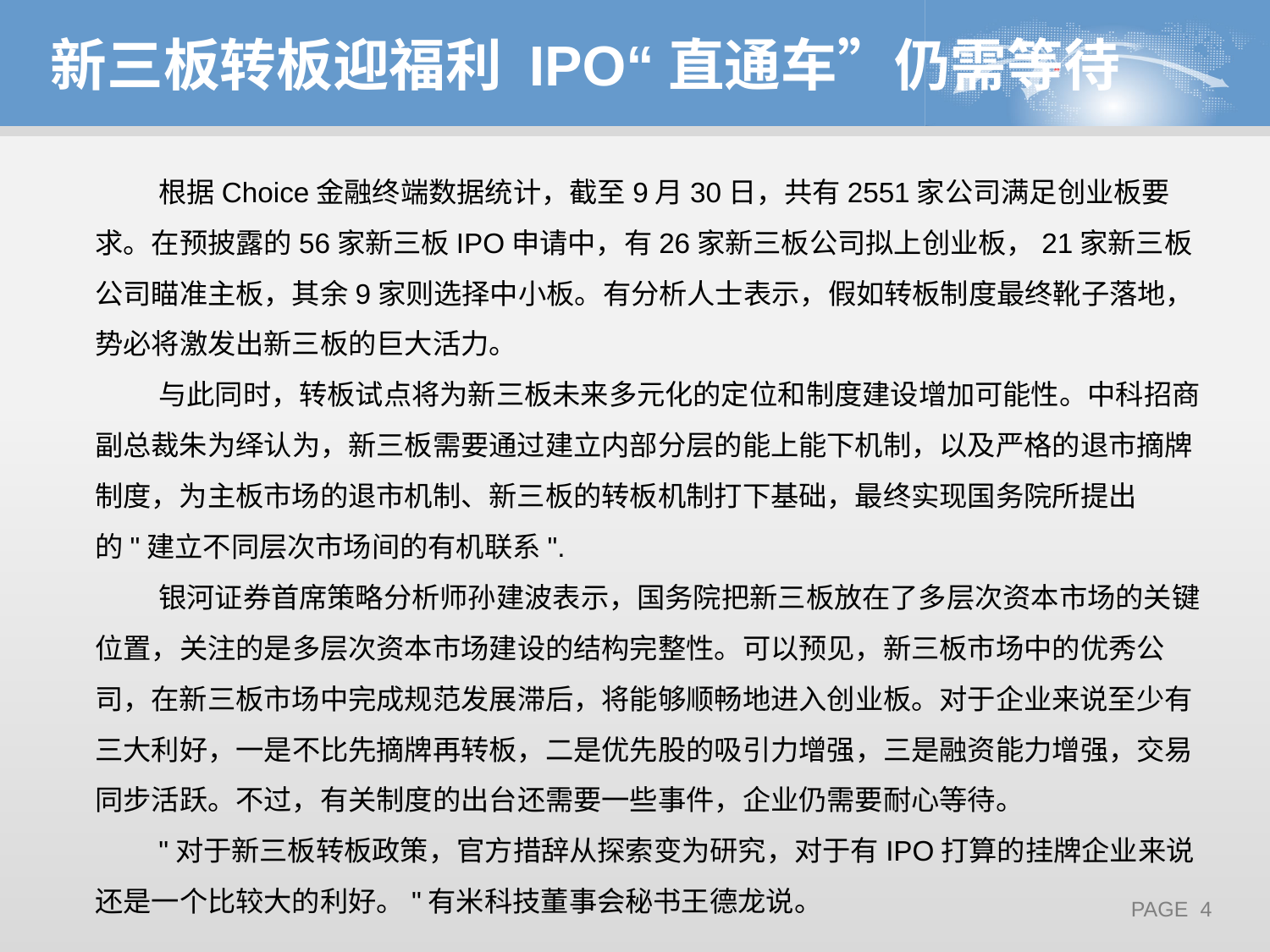

新三板转板迎福利 IPO“直通车”仍需等待
根据Choice金融终端数据统计，截至9月30日，共有2551家公司满足创业板要求。在预披露的56家新三板IPO申请中，有26家新三板公司拟上创业板，21家新三板公司瞄准主板，其余9家则选择中小板。有分析人士表示，假如转板制度最终靴子落地，势必将激发出新三板的巨大活力。
与此同时，转板试点将为新三板未来多元化的定位和制度建设增加可能性。中科招商副总裁朱为绎认为，新三板需要通过建立内部分层的能上能下机制，以及严格的退市摘牌制度，为主板市场的退市机制、新三板的转板机制打下基础，最终实现国务院所提出的"建立不同层次市场间的有机联系".
银河证券首席策略分析师孙建波表示，国务院把新三板放在了多层次资本市场的关键位置，关注的是多层次资本市场建设的结构完整性。可以预见，新三板市场中的优秀公司，在新三板市场中完成规范发展滞后，将能够顺畅地进入创业板。对于企业来说至少有三大利好，一是不比先摘牌再转板，二是优先股的吸引力增强，三是融资能力增强，交易同步活跃。不过，有关制度的出台还需要一些事件，企业仍需要耐心等待。
"对于新三板转板政策，官方措辞从探索变为研究，对于有IPO打算的挂牌企业来说还是一个比较大的利好。"有米科技董事会秘书王德龙说。